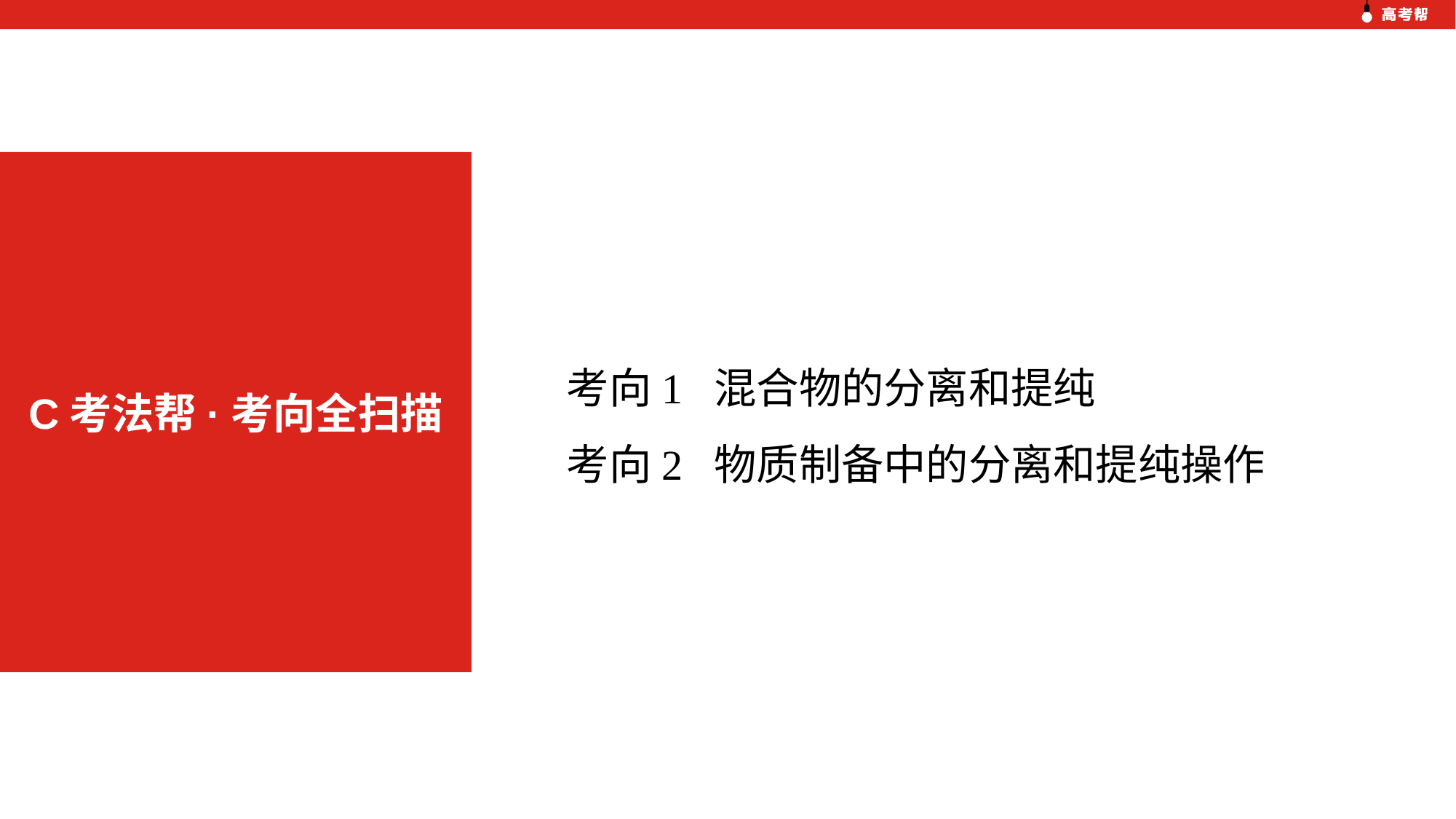

考向1  混合物的分离和提纯
考向2  物质制备中的分离和提纯操作
C考法帮·考向全扫描